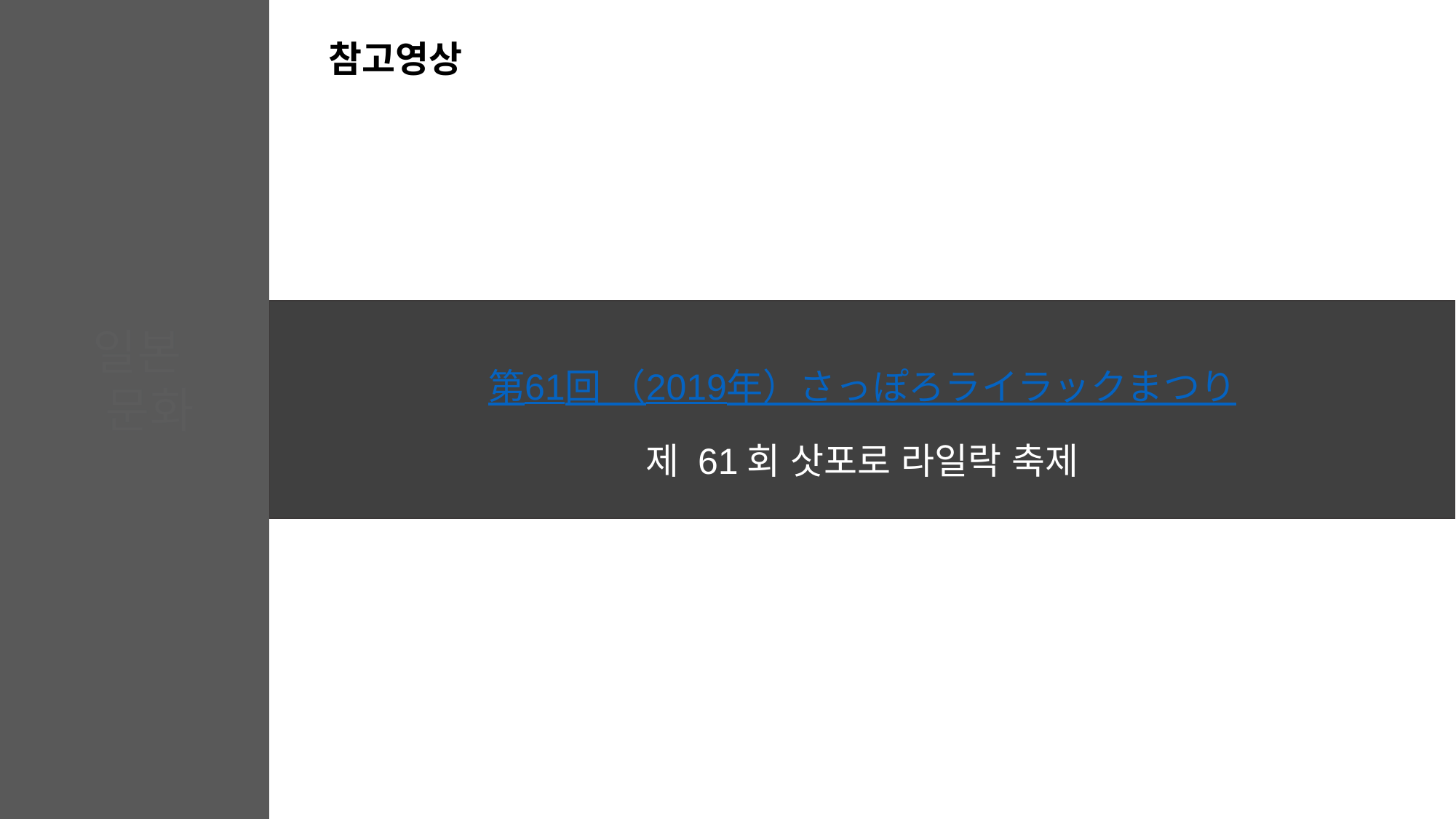

참고영상
第61回 （2019年）さっぽろライラックまつり
제 61회 삿포로 라일락 축제
일본
 문화
# 삿포로 라일락 축제